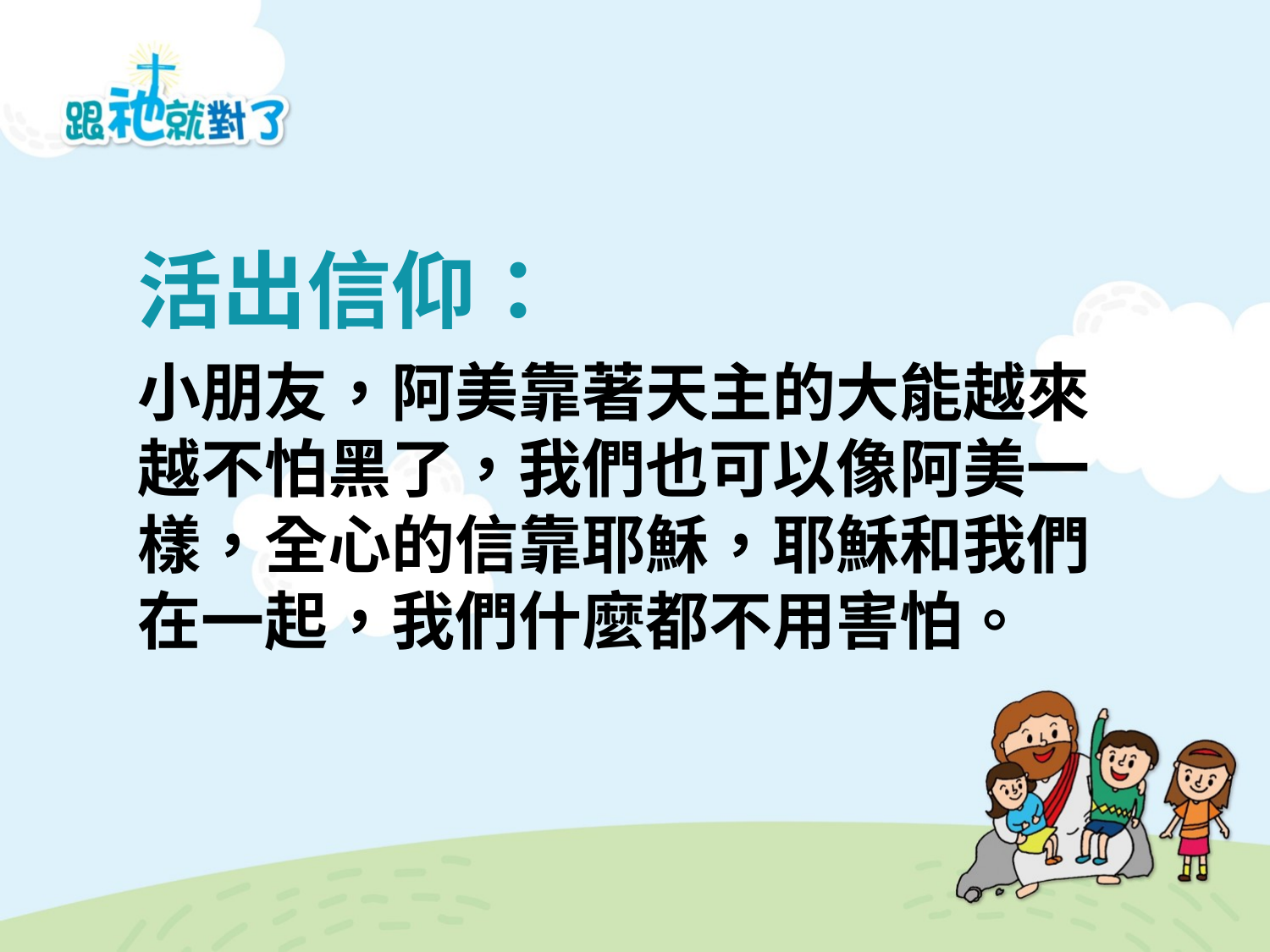

活出信仰：
小朋友，阿美靠著天主的大能越來越不怕黑了，我們也可以像阿美一樣，全心的信靠耶穌，耶穌和我們在一起，我們什麼都不用害怕。